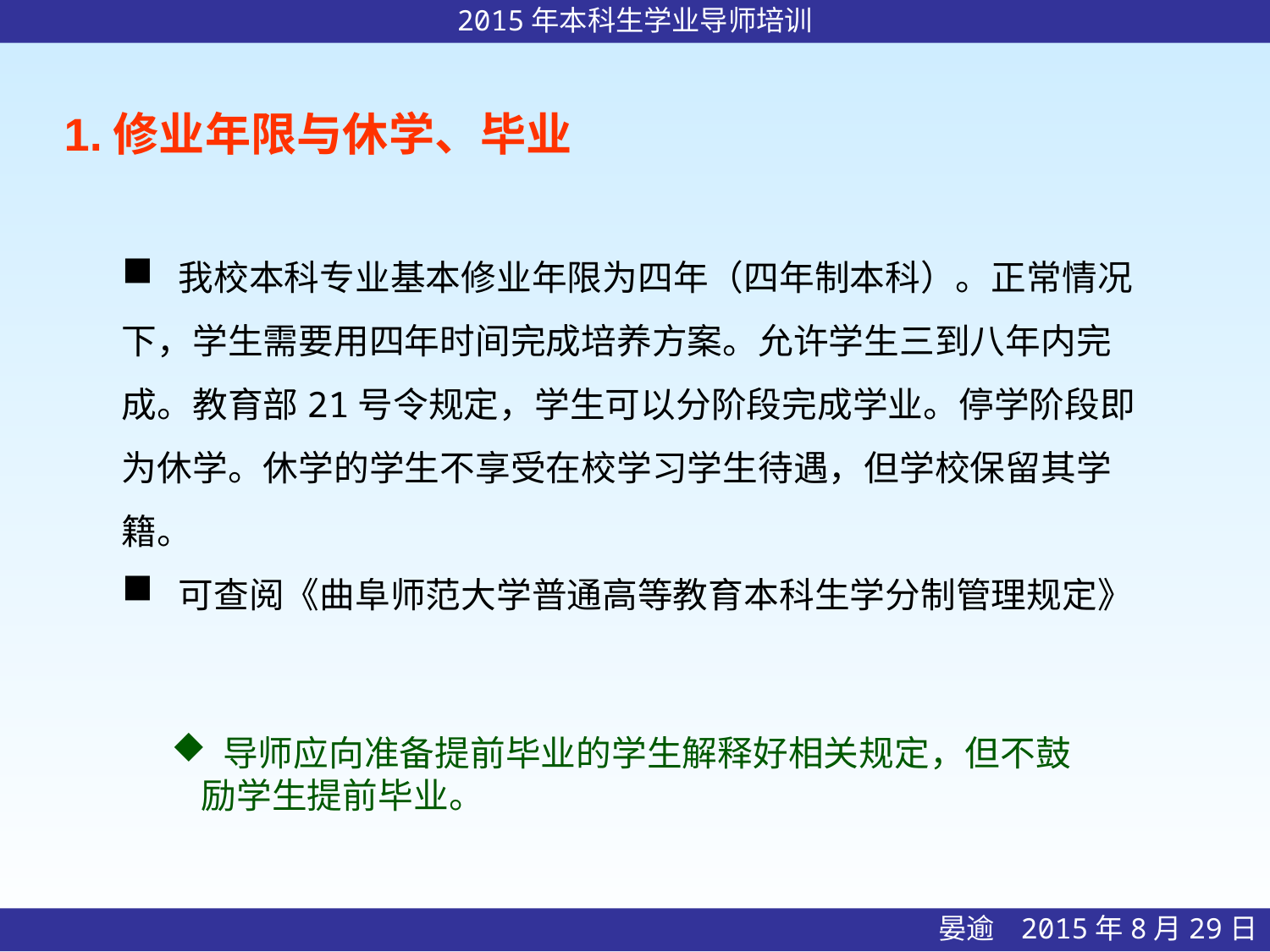

1.修业年限与休学、毕业
  我校本科专业基本修业年限为四年（四年制本科）。正常情况下，学生需要用四年时间完成培养方案。允许学生三到八年内完成。教育部21号令规定，学生可以分阶段完成学业。停学阶段即为休学。休学的学生不享受在校学习学生待遇，但学校保留其学籍。
  可查阅《曲阜师范大学普通高等教育本科生学分制管理规定》
 导师应向准备提前毕业的学生解释好相关规定，但不鼓励学生提前毕业。